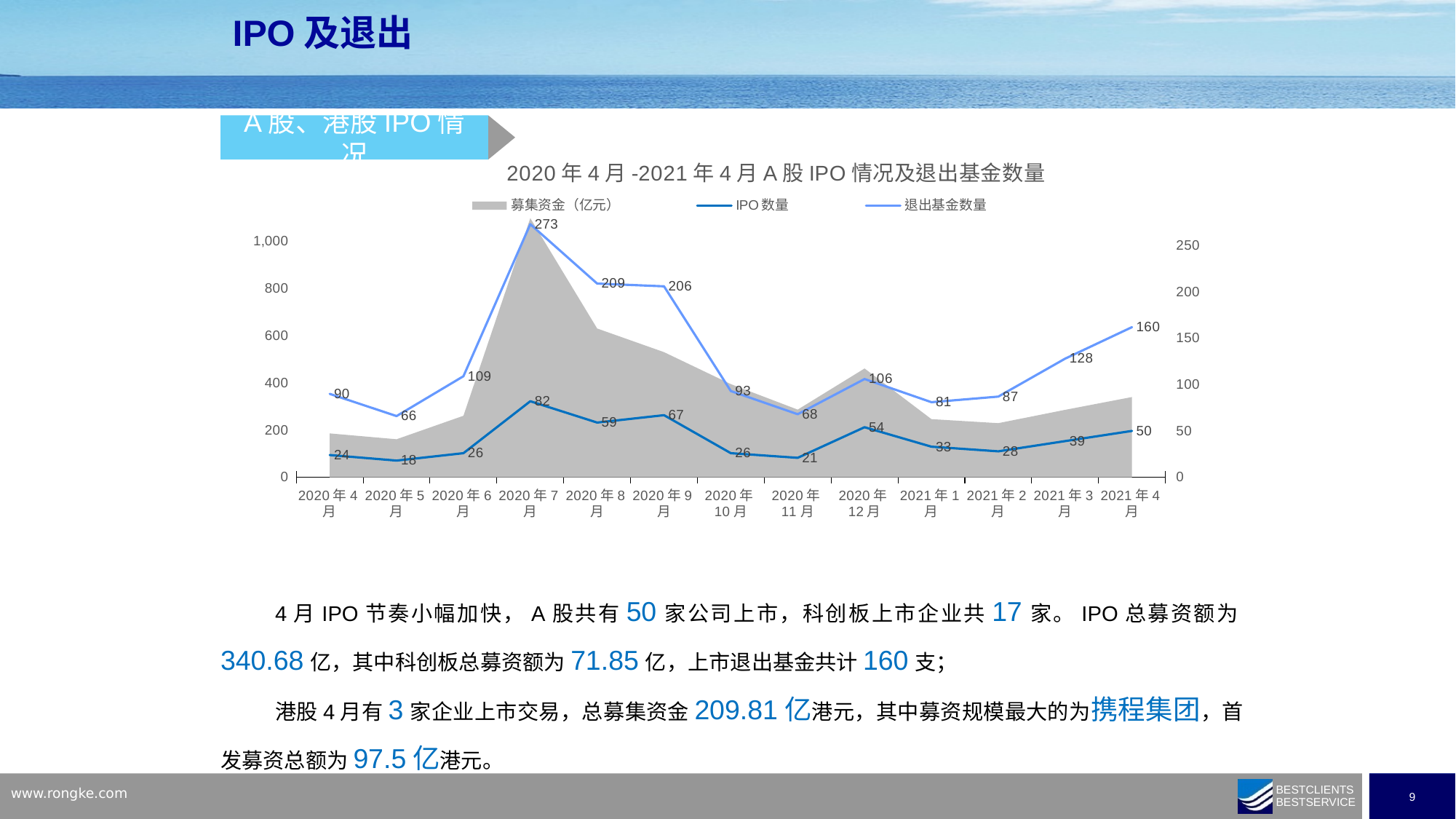

IPO及退出
A股、港股IPO情况

### Chart: 2020年4月-2021年4月A股IPO情况及退出基金数量

| Category | 募集资金（亿元） | IPO数量 | 退出基金数量 |
|---|---|---|---|
| 43922 | 185.85 | 24.0 | 90.0 |
| 43982 | 161.1 | 18.0 | 66.0 |
| 44012 | 260.56 | 26.0 | 109.0 |
| 44043 | 1098.13 | 82.0 | 273.0 |
| 44074 | 630.58 | 59.0 | 209.0 |
| 44104 | 530.4426475278001 | 67.0 | 206.0 |
| 44105 | 394.65238078869993 | 26.0 | 93.0 |
| 44165 | 286.68 | 21.0 | 68.0 |
| 44196 | 460.9184468445002 | 54.0 | 106.0 |
| 44227 | 246.38 | 33.0 | 81.0 |
| 44255 | 229.23 | 28.0 | 87.0 |
| 44256 | 285.68 | 39.0 | 128.0 |
| 44287 | 340.0 | 50.0 | 162.0 |
4月IPO节奏小幅加快，A股共有50家公司上市，科创板上市企业共17家。IPO总募资额为340.68亿，其中科创板总募资额为71.85亿，上市退出基金共计160支；
港股4月有3家企业上市交易，总募集资金209.81亿港元，其中募资规模最大的为携程集团，首发募资总额为97.5亿港元。